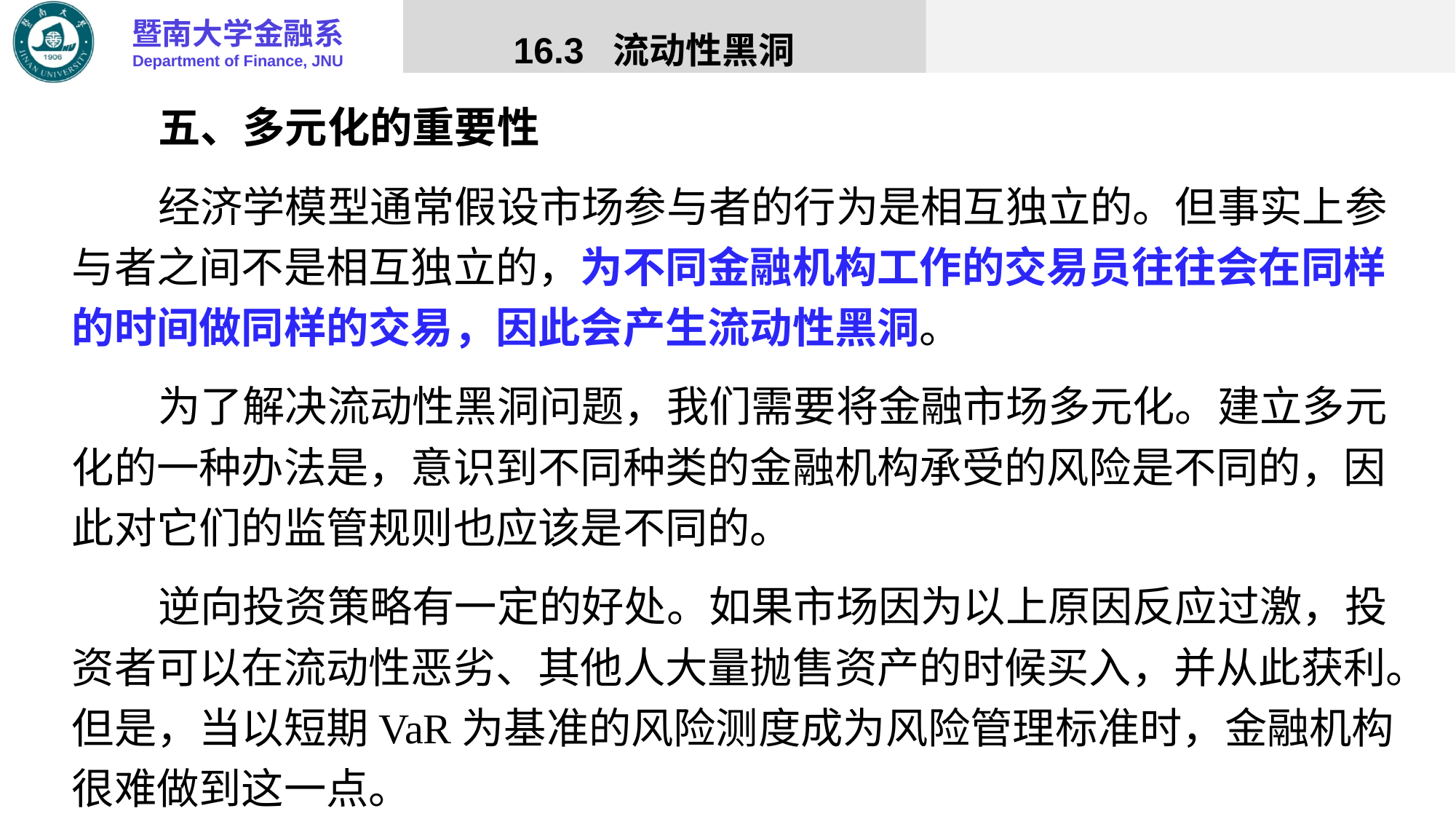

16.3  流动性黑洞
五、多元化的重要性
经济学模型通常假设市场参与者的行为是相互独立的。但事实上参与者之间不是相互独立的，为不同金融机构工作的交易员往往会在同样的时间做同样的交易，因此会产生流动性黑洞。
为了解决流动性黑洞问题，我们需要将金融市场多元化。建立多元化的一种办法是，意识到不同种类的金融机构承受的风险是不同的，因此对它们的监管规则也应该是不同的。
逆向投资策略有一定的好处。如果市场因为以上原因反应过激，投资者可以在流动性恶劣、其他人大量抛售资产的时候买入，并从此获利。但是，当以短期VaR为基准的风险测度成为风险管理标准时，金融机构很难做到这一点。